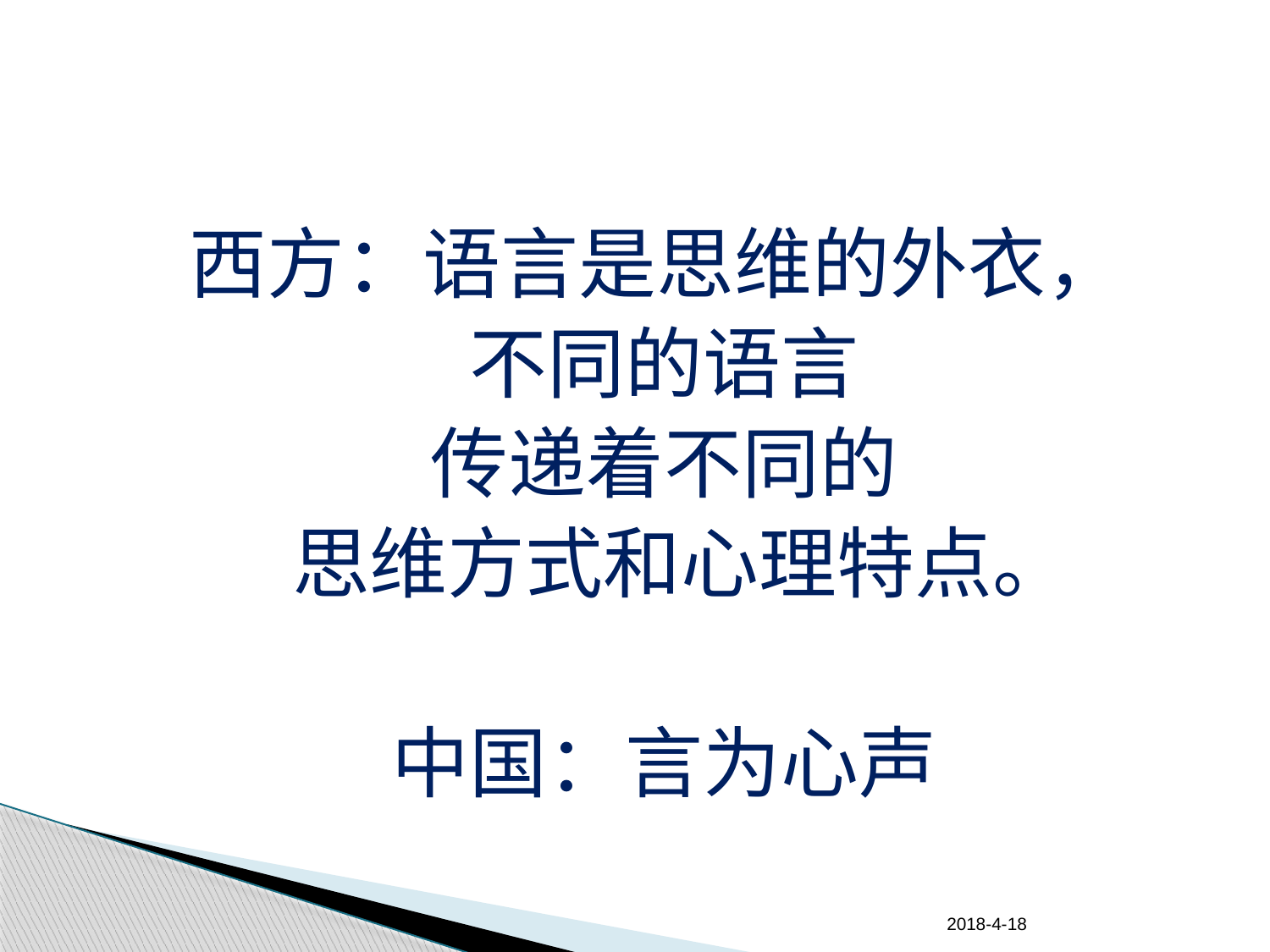

#
 西方：语言是思维的外衣，
 不同的语言
 传递着不同的
   思维方式和心理特点。

 中国：言为心声
2018-4-18